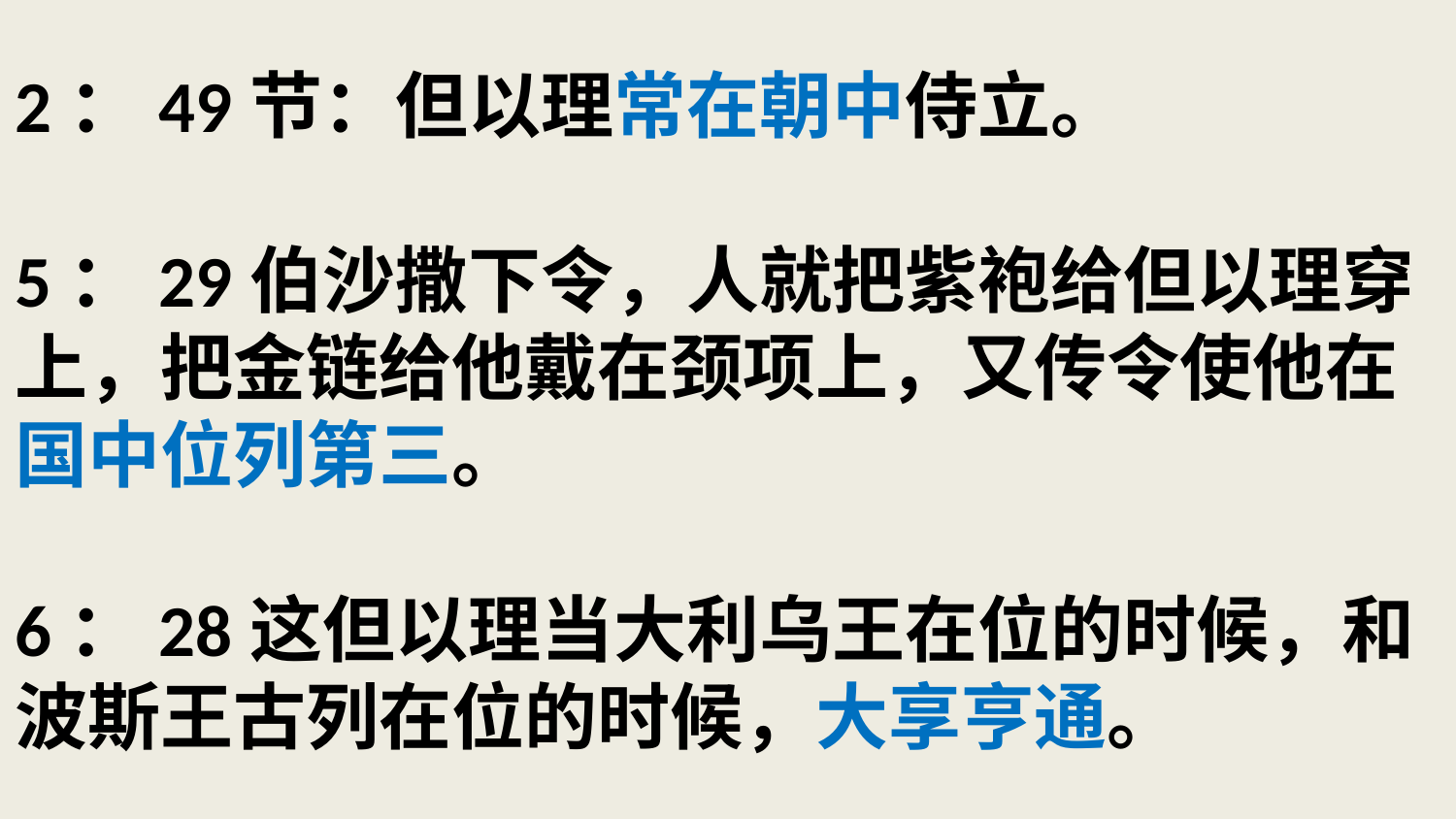

# 2：49节：但以理常在朝中侍立。 5：29伯沙撒下令，人就把紫袍给但以理穿上，把金链给他戴在颈项上，又传令使他在国中位列第三。 6：28这但以理当大利乌王在位的时候，和波斯王古列在位的时候，大享亨通。